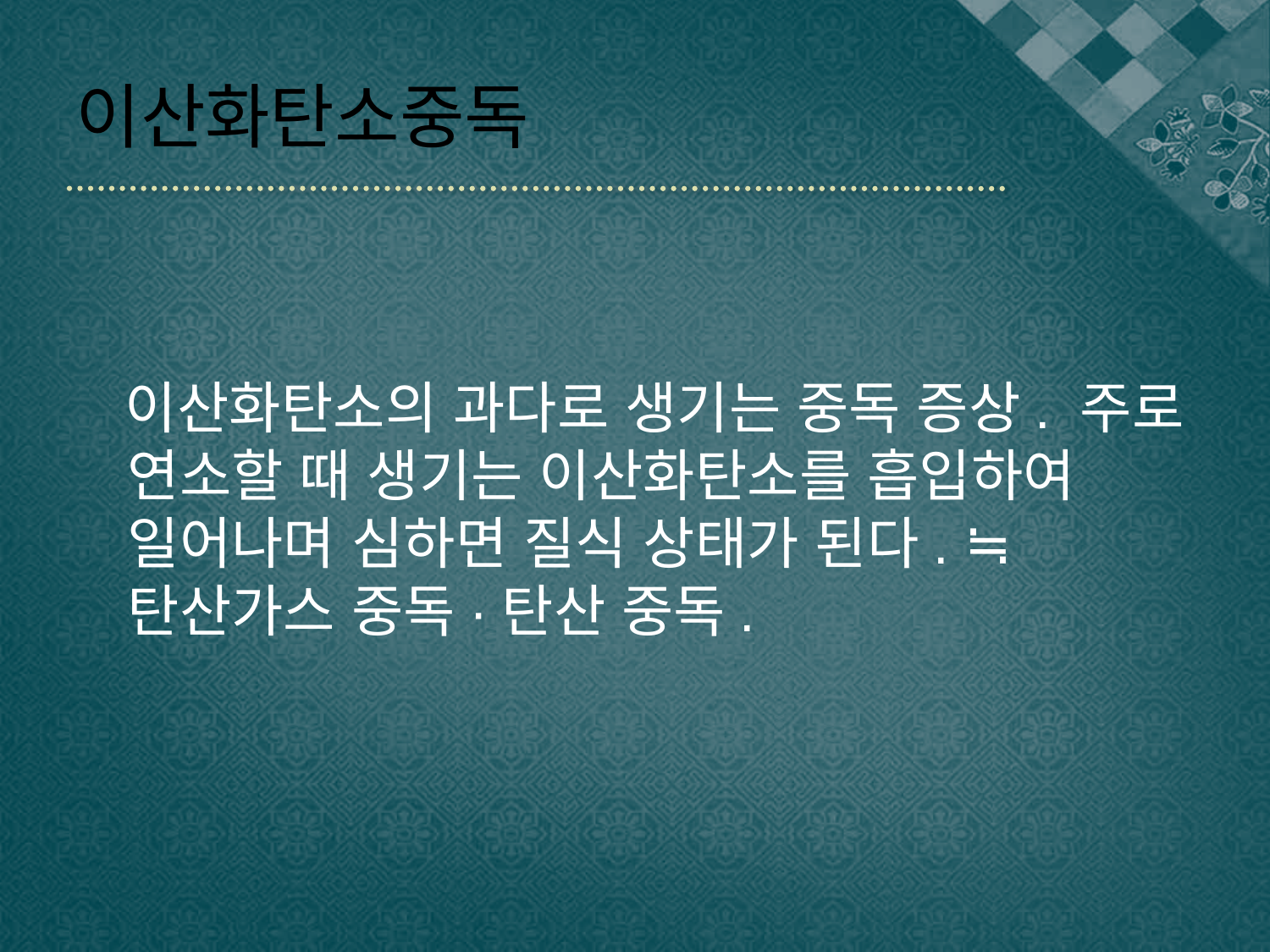

# 이산화탄소중독

  이산화탄소의 과다로 생기는 중독 증상. 주로 연소할 때 생기는 이산화탄소를 흡입하여 일어나며 심하면 질식 상태가 된다. ≒탄산가스 중독·탄산 중독.